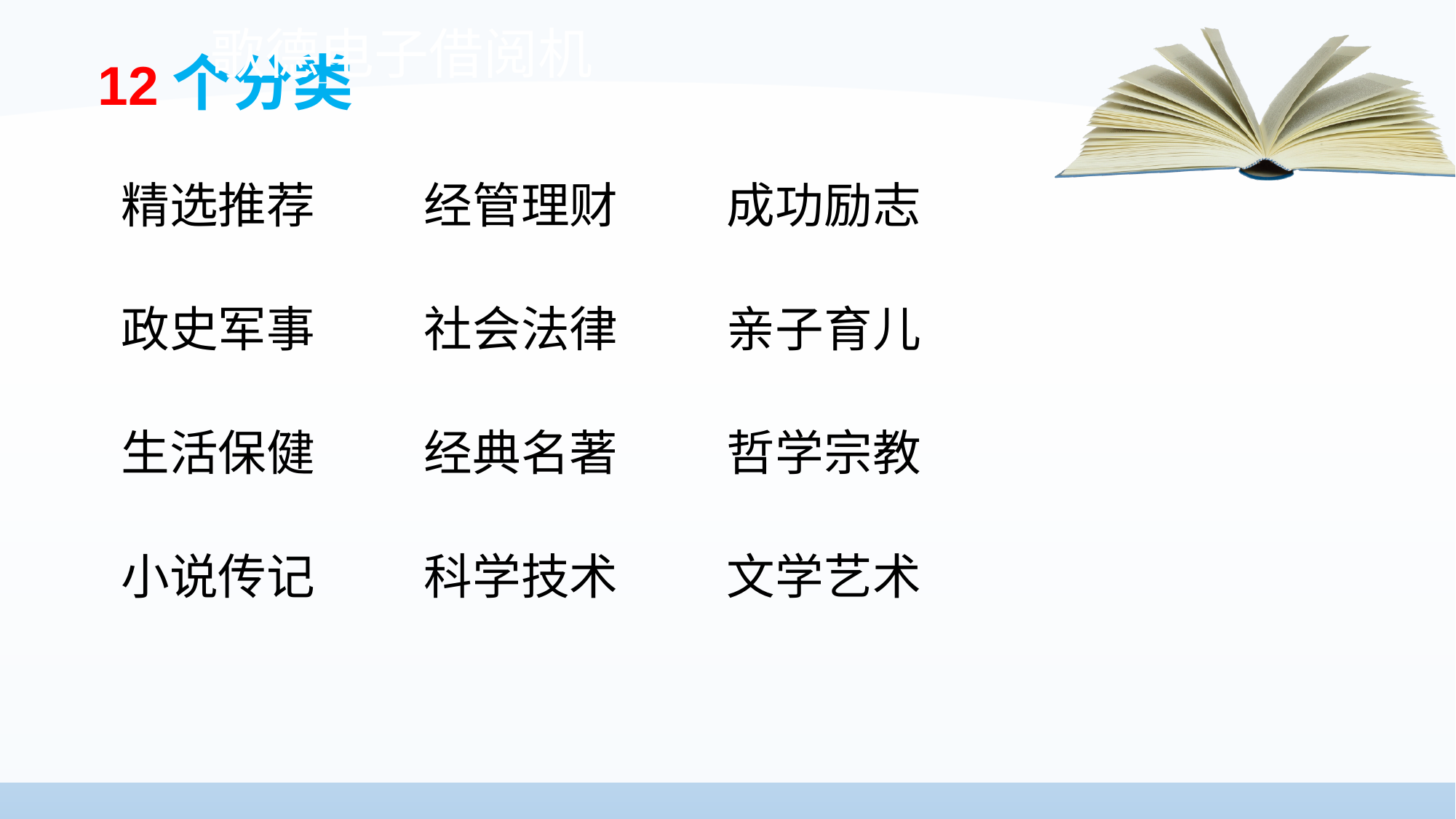

歌德电子借阅机
12个分类
精选推荐          经管理财          成功励志

政史军事          社会法律          亲子育儿

生活保健          经典名著          哲学宗教

小说传记          科学技术          文学艺术